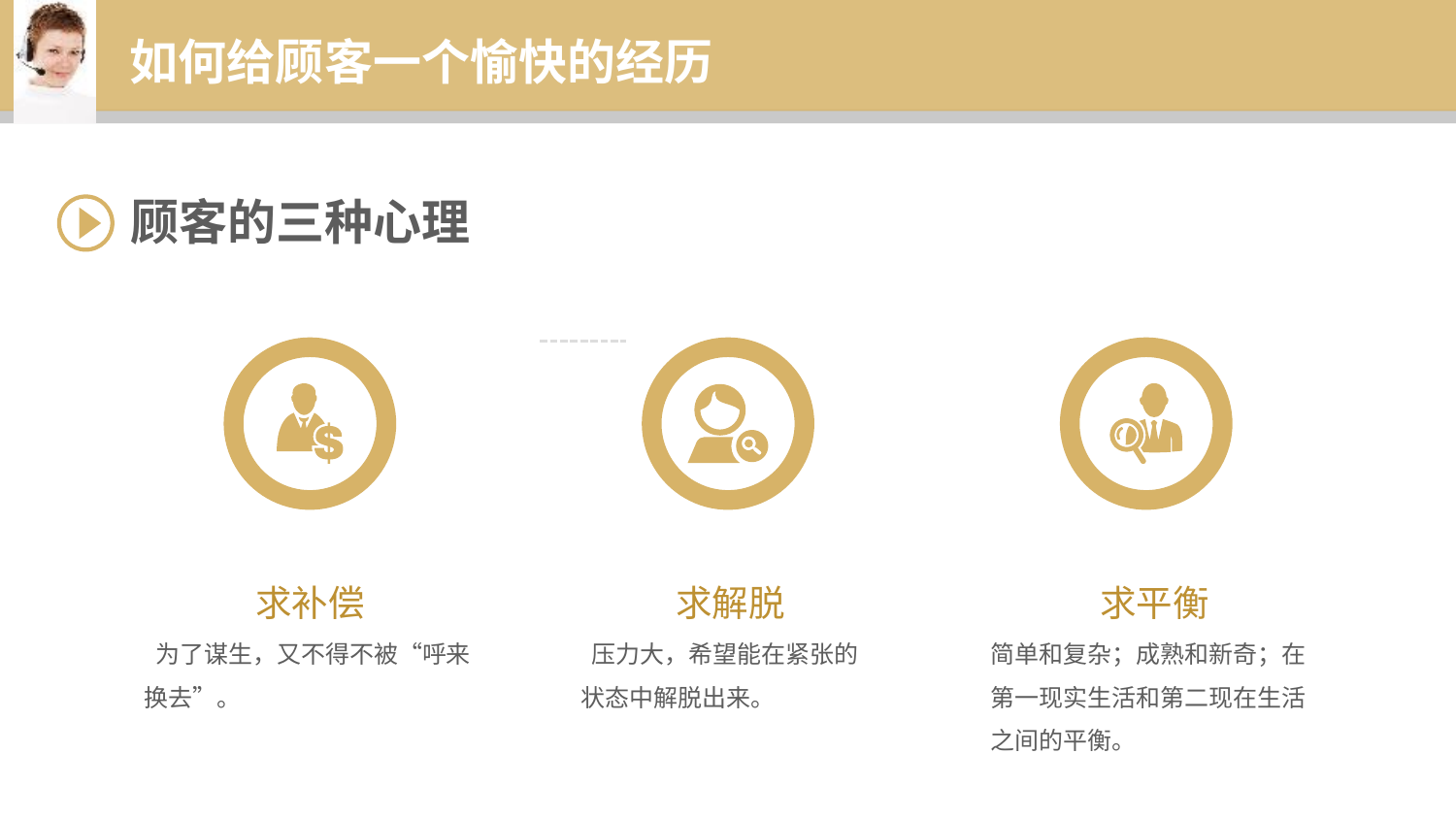

如何给顾客一个愉快的经历
顾客的三种心理

求补偿
 为了谋生，又不得不被“呼来换去”。
求解脱
 压力大，希望能在紧张的状态中解脱出来。
求平衡
简单和复杂；成熟和新奇；在第一现实生活和第二现在生活之间的平衡。